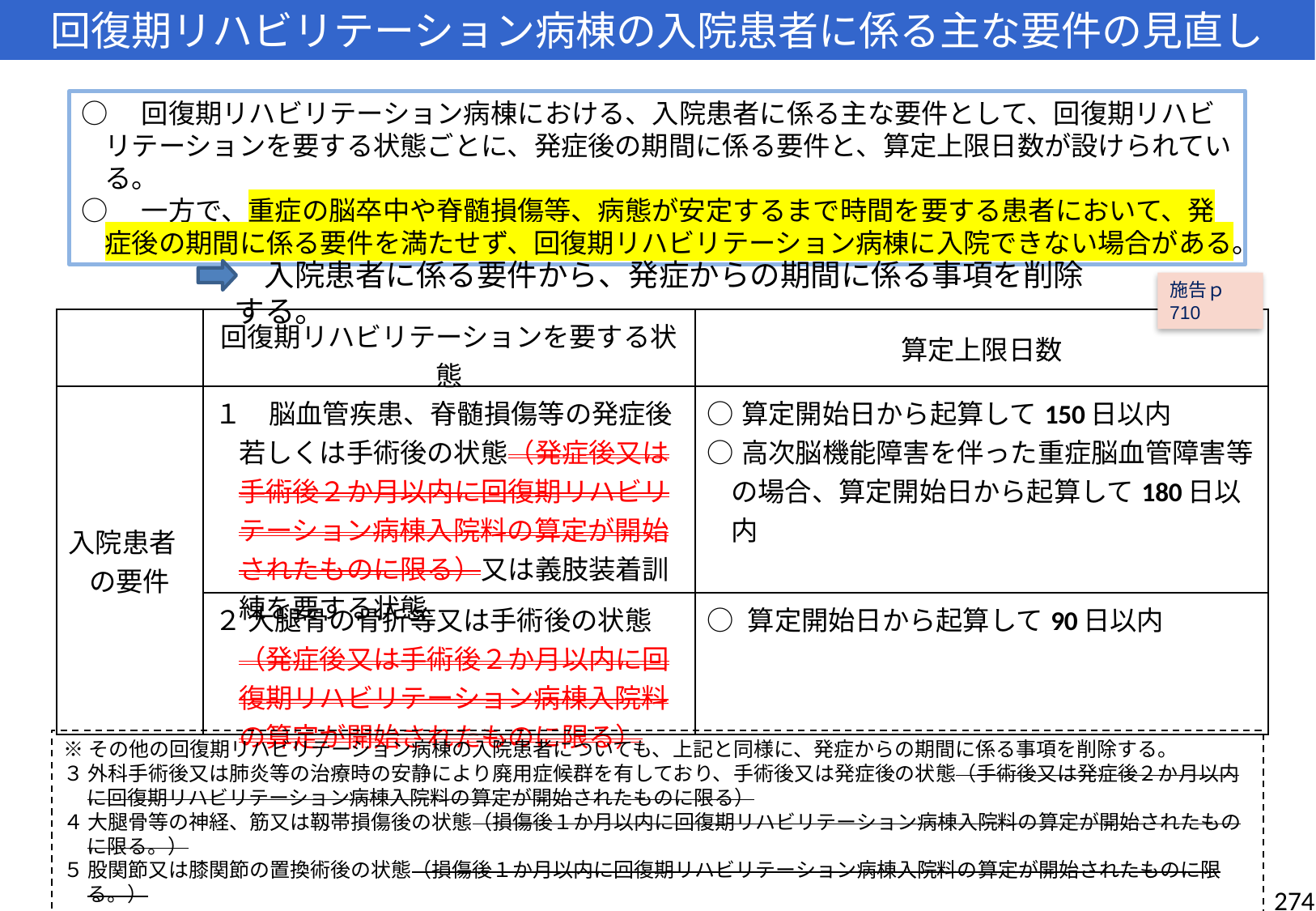

回復期リハビリテーション病棟の入院患者に係る主な要件の見直し
○　回復期リハビリテーション病棟における、入院患者に係る主な要件として、回復期リハビリテーションを要する状態ごとに、発症後の期間に係る要件と、算定上限日数が設けられている。
○　一方で、重症の脳卒中や脊髄損傷等、病態が安定するまで時間を要する患者において、発症後の期間に係る要件を満たせず、回復期リハビリテーション病棟に入院できない場合がある。
　　入院患者に係る要件から、発症からの期間に係る事項を削除する。

施告ｐ710
|  | 回復期リハビリテーションを要する状態 | 算定上限日数 |
| --- | --- | --- |
| 入院患者 の要件 | １　脳血管疾患、脊髄損傷等の発症後若しくは手術後の状態（発症後又は手術後２か月以内に回復期リハビリテーション病棟入院料の算定が開始されたものに限る）又は義肢装着訓練を要する状態 | ○算定開始日から起算して150日以内 ○高次脳機能障害を伴った重症脳血管障害等の場合、算定開始日から起算して180日以内 |
|  | ２ 大腿骨の骨折等又は手術後の状態（発症後又は手術後２か月以内に回復期リハビリテーション病棟入院料の算定が開始されたものに限る） | ○ 算定開始日から起算して90日以内 |
※その他の回復期リハビリテーション病棟の入院患者についても、上記と同様に、発症からの期間に係る事項を削除する。
３ 外科手術後又は肺炎等の治療時の安静により廃用症候群を有しており、手術後又は発症後の状態（手術後又は発症後２か月以内に回復期リハビリテーション病棟入院料の算定が開始されたものに限る）
４ 大腿骨等の神経、筋又は靱帯損傷後の状態（損傷後１か月以内に回復期リハビリテーション病棟入院料の算定が開始されたものに限る。）
５ 股関節又は膝関節の置換術後の状態（損傷後１か月以内に回復期リハビリテーション病棟入院料の算定が開始されたものに限る。）
274